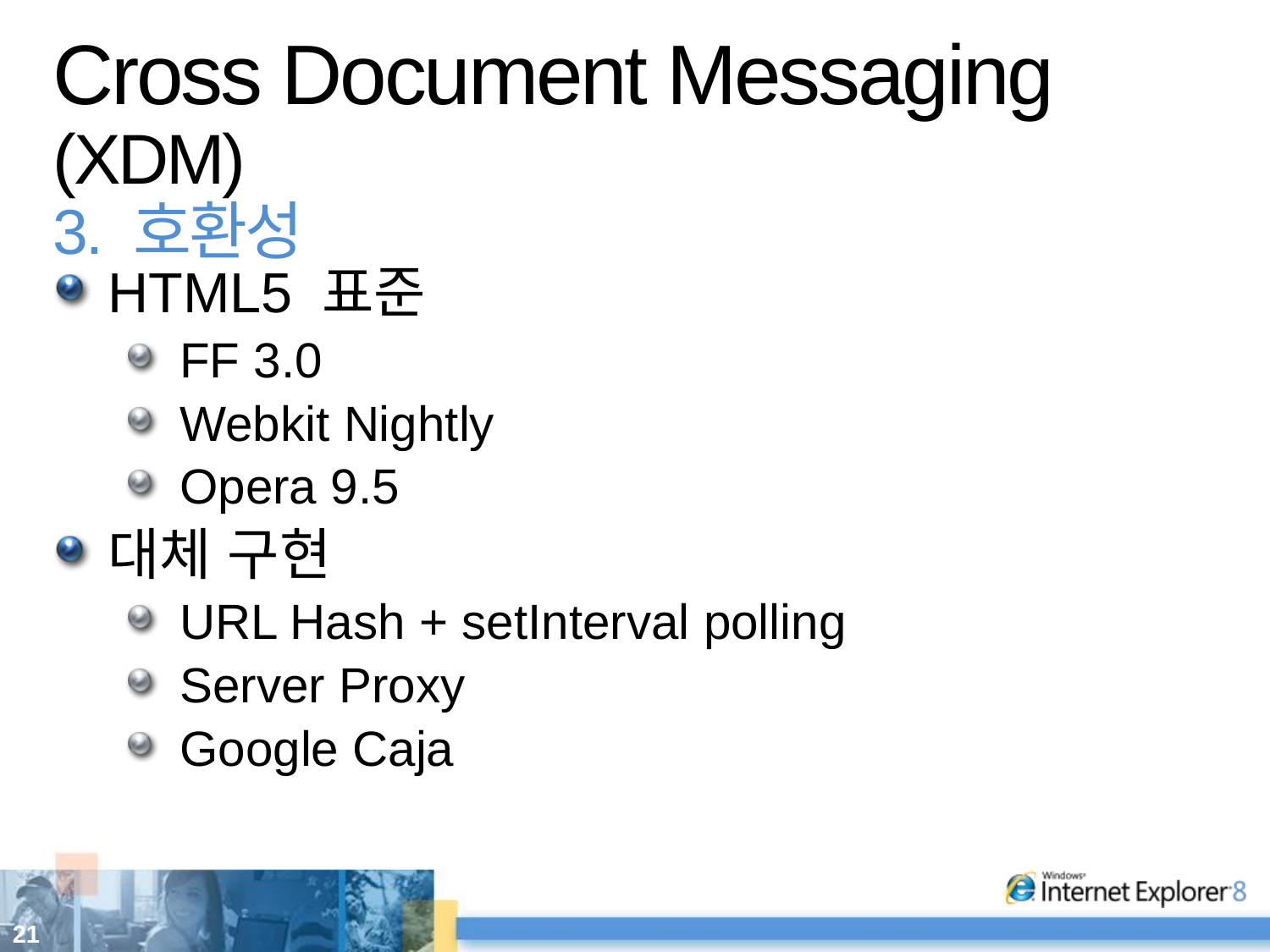

# Cross Document Messaging (XDM) 3. 호환성
HTML5 표준
FF 3.0
Webkit Nightly
Opera 9.5
대체 구현
URL Hash + setInterval polling
Server Proxy
Google Caja